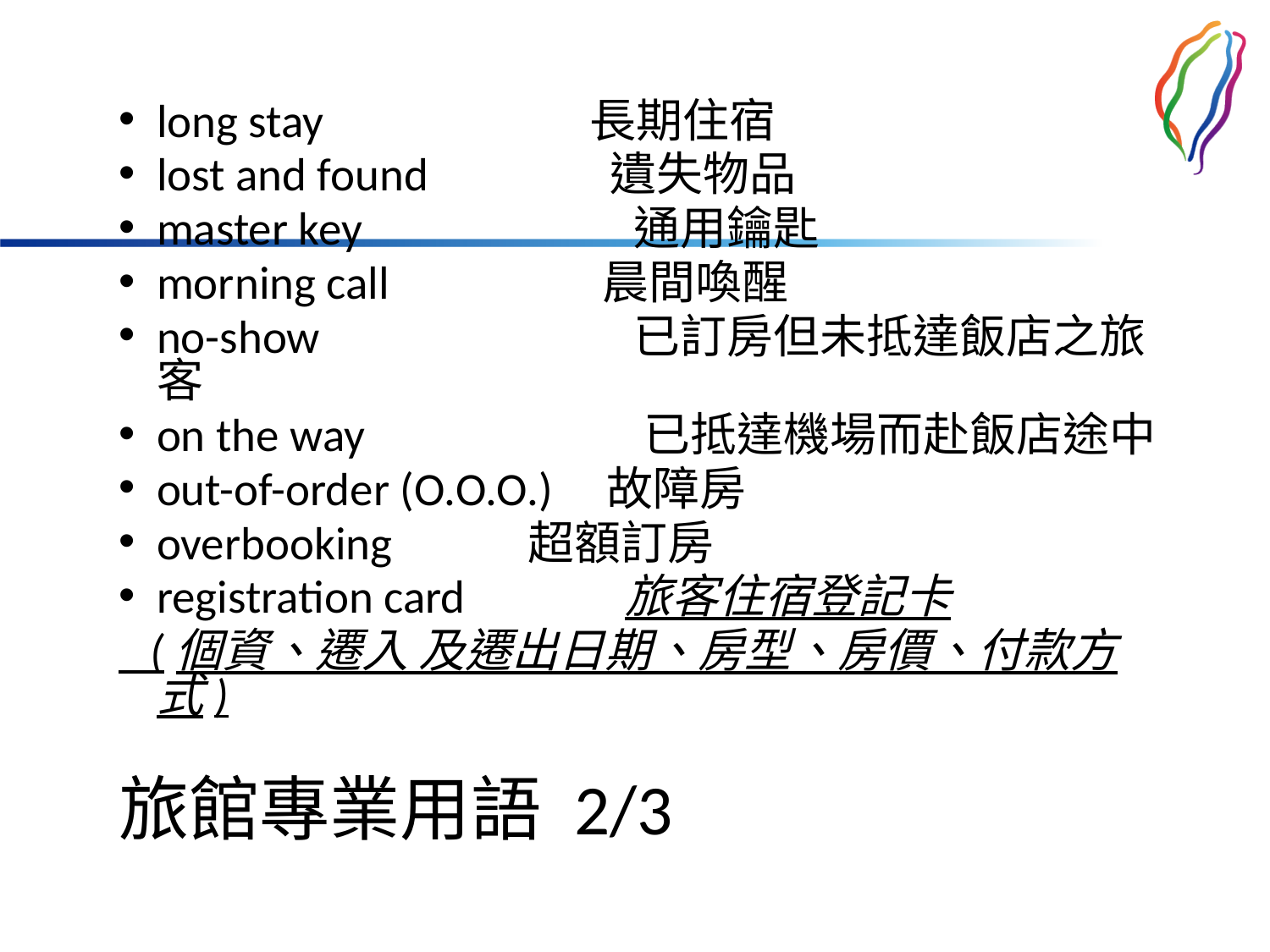

long stay                        長期住宿
lost and found                遺失物品
master key	                    通用鑰匙
morning call                   晨間喚醒
no-show	                    已訂房但未抵達飯店之旅客
on the way		         已抵達機場而赴飯店途中
out-of-order (O.O.O.)    故障房
overbooking	          超額訂房
registration card              旅客住宿登記卡
   (個資、遷入 及遷出日期、房型、房價、付款方式)

# 旅館專業用語 2/3